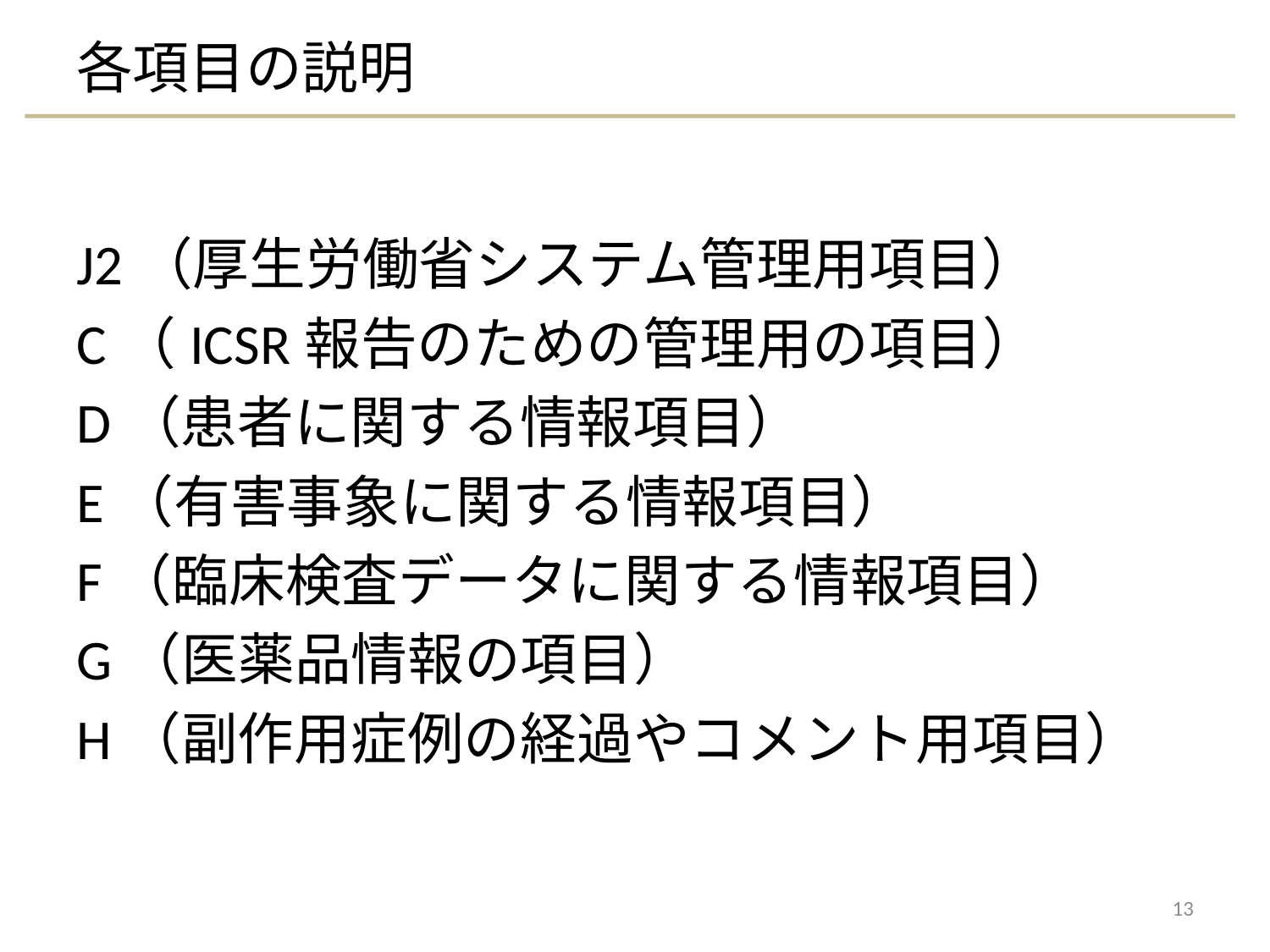

# 各項目の説明

J2（厚生労働省システム管理用項目）
C（ICSR報告のための管理用の項目）
D（患者に関する情報項目）
E（有害事象に関する情報項目）
F（臨床検査データに関する情報項目）
G（医薬品情報の項目）
H（副作用症例の経過やコメント用項目）
13